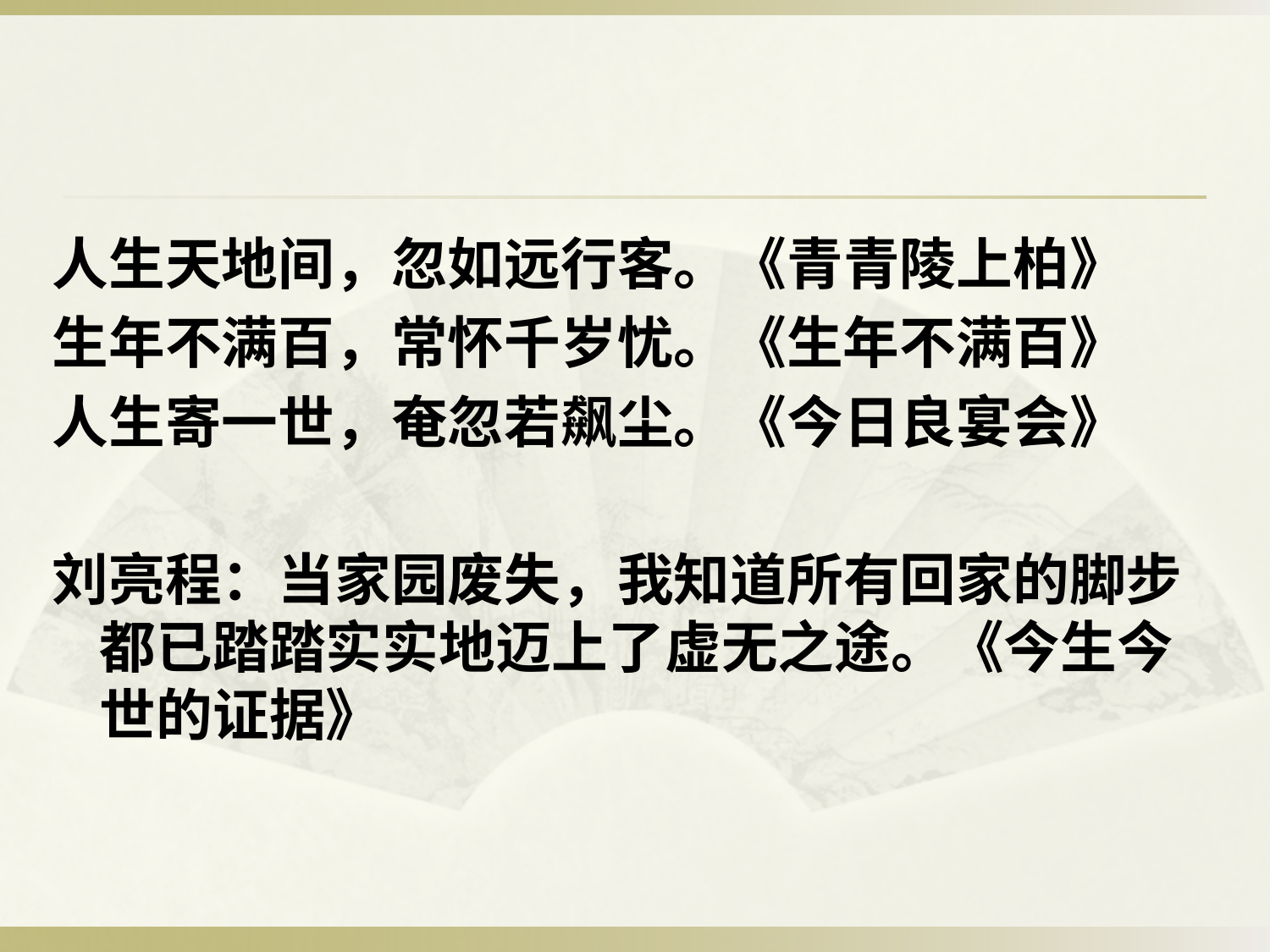

#
人生天地间，忽如远行客。《青青陵上柏》
生年不满百，常怀千岁忧。《生年不满百》
人生寄一世，奄忽若飙尘。《今日良宴会》

刘亮程：当家园废失，我知道所有回家的脚步都已踏踏实实地迈上了虚无之途。《今生今世的证据》